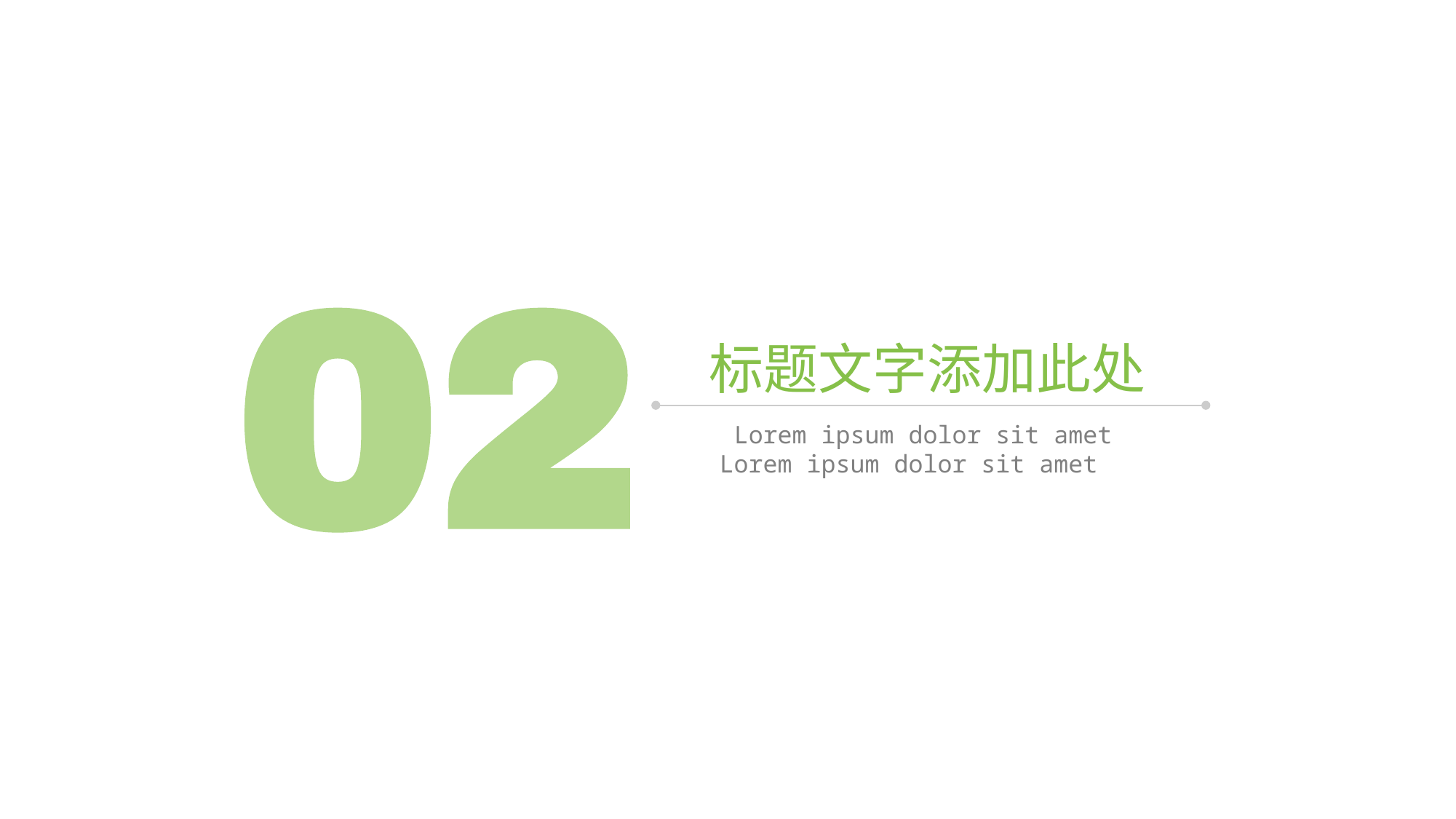

02
标题文字添加此处
Lorem ipsum dolor sit amet
Lorem ipsum dolor sit amet